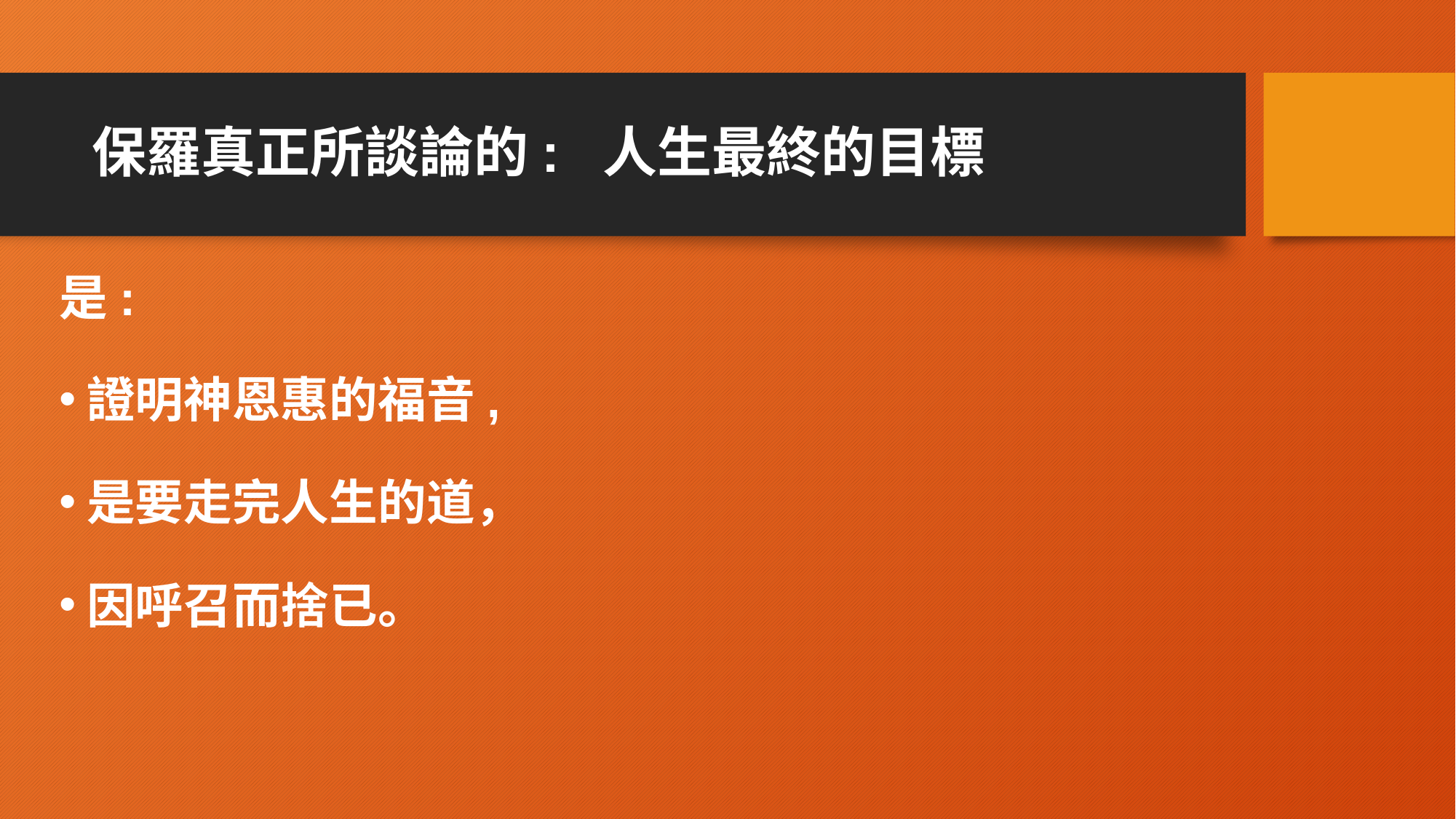

# 保羅真正所談論的:  人生最終的目標
是:
證明神恩惠的福音,
是要走完人生的道，
因呼召而捨已。